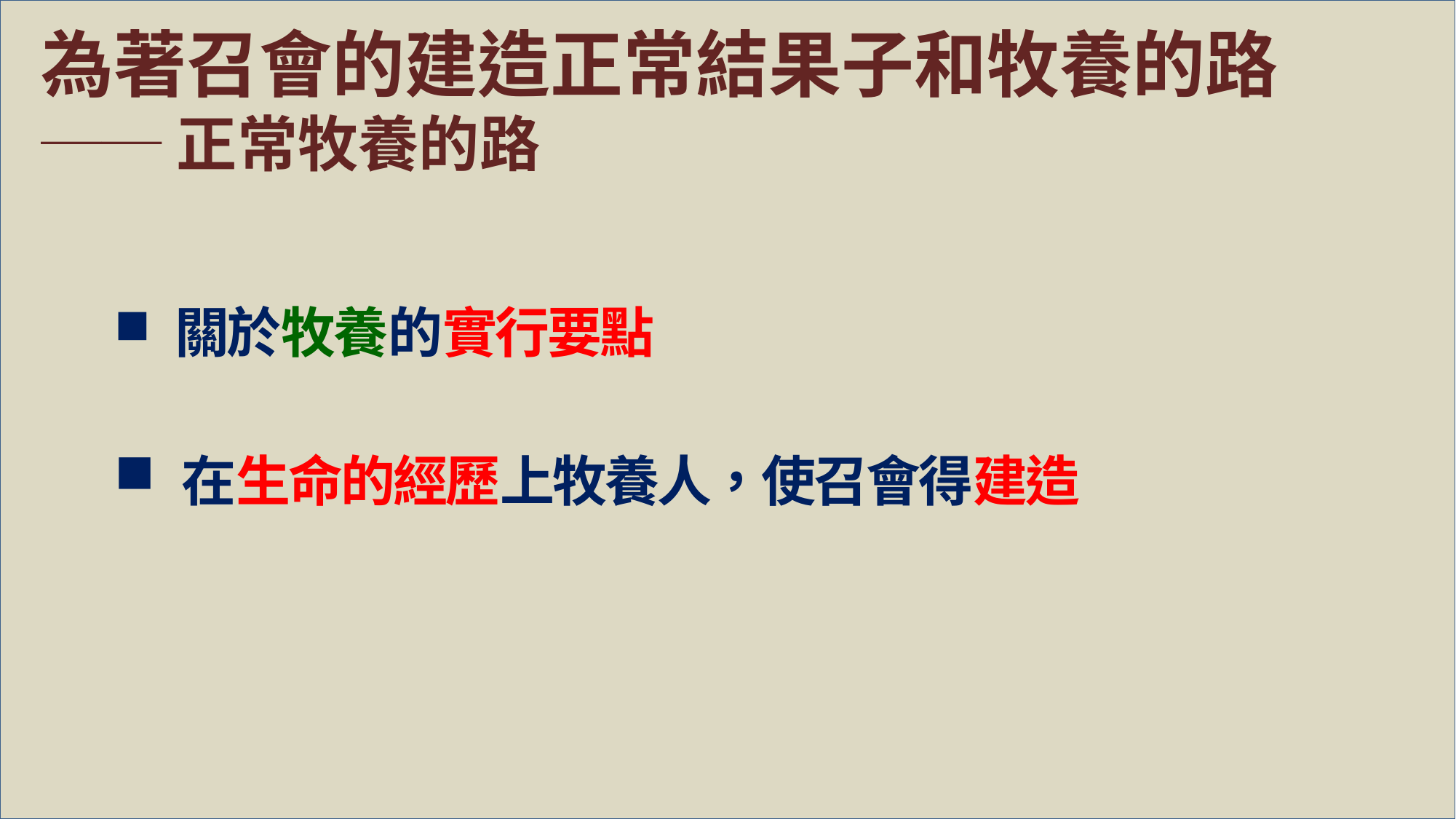

為著召會的建造正常結果子和牧養的路
──正常牧養的路

 關於牧養的實行要點

 在生命的經歷上牧養人，使召會得建造

3